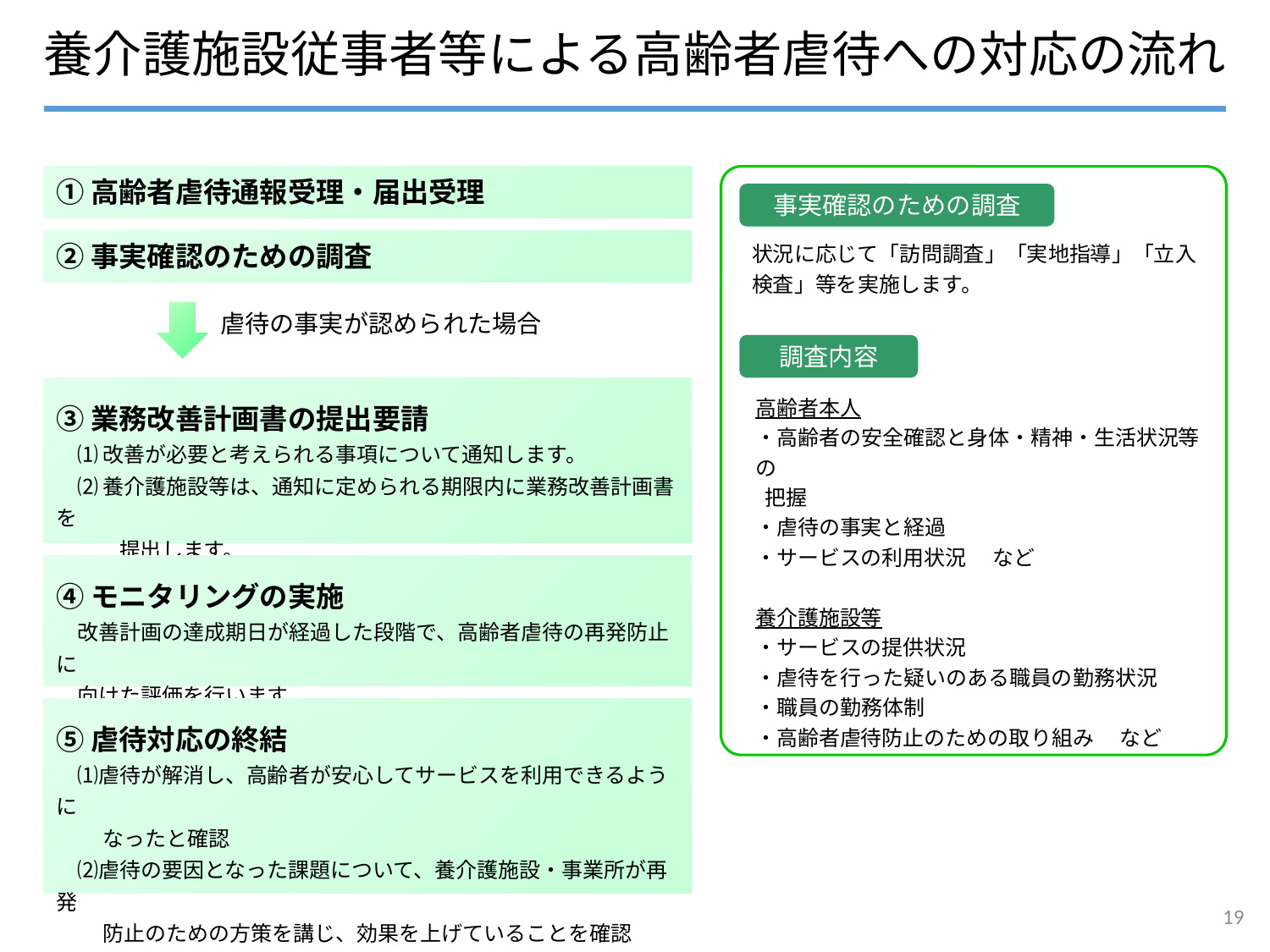

# 養介護施設従事者等による高齢者虐待への対応の流れ
①高齢者虐待通報受理・届出受理

事実確認のための調査
状況に応じて「訪問調査」「実地指導」「立入検査」等を実施します。
②事実確認のための調査

虐待の事実が認められた場合
調査内容
③業務改善計画書の提出要請
　⑴ 改善が必要と考えられる事項について通知します。
　⑵ 養介護施設等は、通知に定められる期限内に業務改善計画書を
　　　提出します。
高齢者本人
・高齢者の安全確認と身体・精神・生活状況等の
 把握
・虐待の事実と経過
・サービスの利用状況 　など

養介護施設等
・サービスの提供状況
・虐待を行った疑いのある職員の勤務状況
・職員の勤務体制
・高齢者虐待防止のための取り組み　 など
④モニタリングの実施
　改善計画の達成期日が経過した段階で、高齢者虐待の再発防止に
　向けた評価を行います。
⑤虐待対応の終結
　⑴虐待が解消し、高齢者が安心してサービスを利用できるように
　　 なったと確認
　⑵虐待の要因となった課題について、養介護施設・事業所が再発
　　 防止のための方策を講じ、効果を上げていることを確認
19